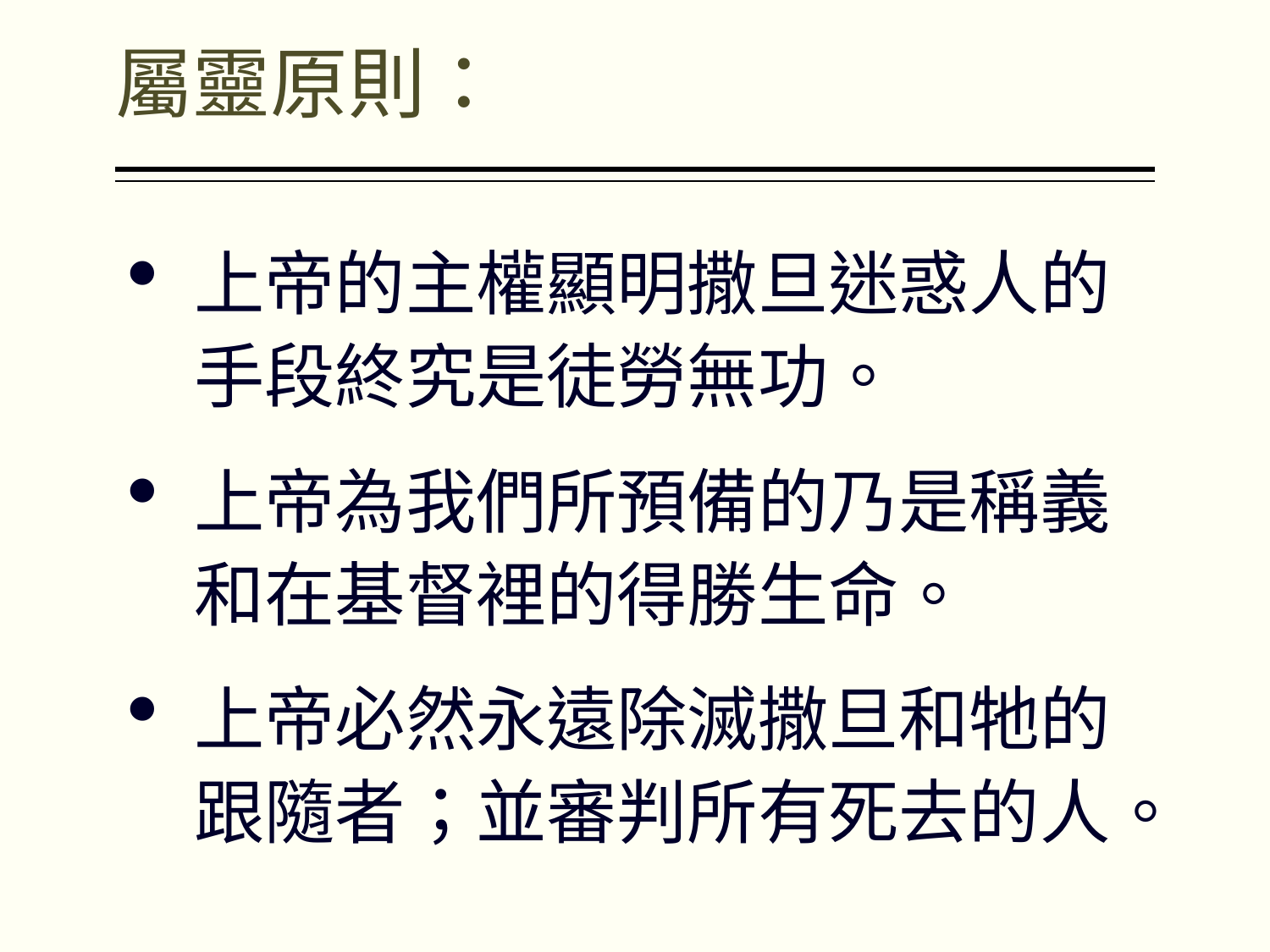

# 屬靈原則：
上帝的主權顯明撒旦迷惑人的手段終究是徒勞無功。
上帝為我們所預備的乃是稱義和在基督裡的得勝生命。
上帝必然永遠除滅撒旦和牠的跟隨者；並審判所有死去的人。